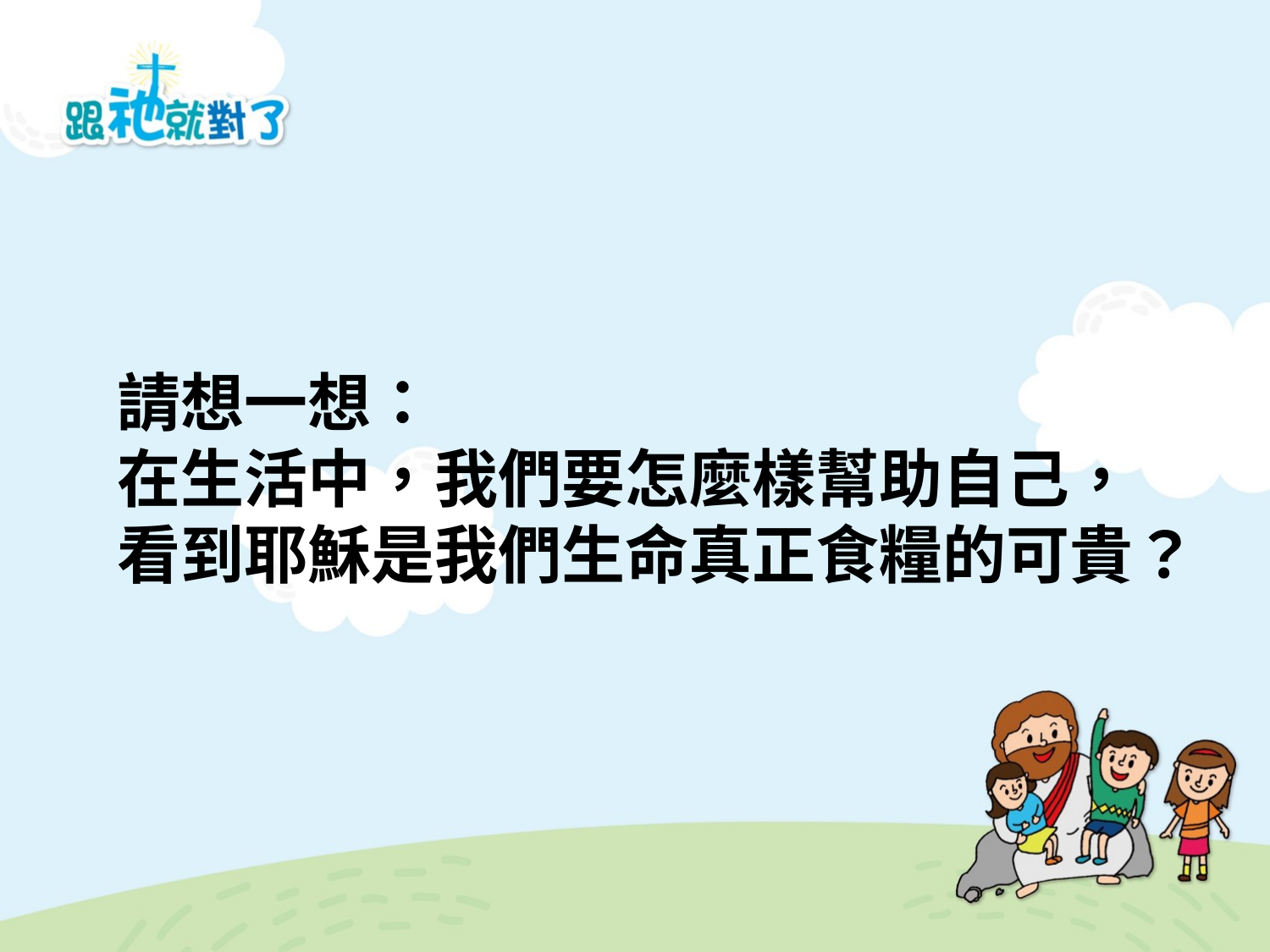

請想一想：
在生活中，我們要怎麼樣幫助自己，看到耶穌是我們生命真正食糧的可貴？